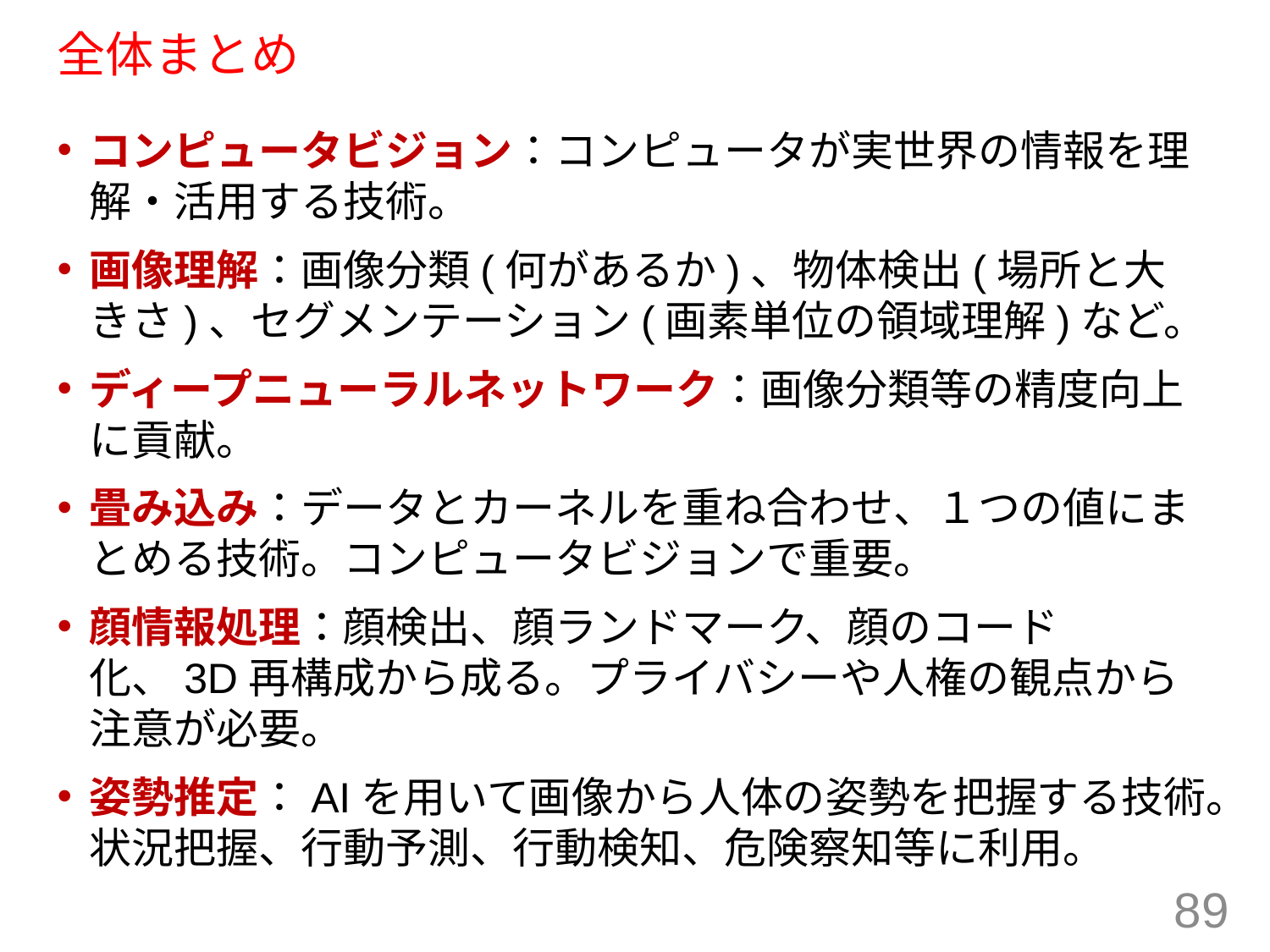

# 全体まとめ
コンピュータビジョン：コンピュータが実世界の情報を理解・活用する技術。
画像理解：画像分類(何があるか)、物体検出(場所と大きさ)、セグメンテーション(画素単位の領域理解)など。
ディープニューラルネットワーク：画像分類等の精度向上に貢献。
畳み込み：データとカーネルを重ね合わせ、１つの値にまとめる技術。コンピュータビジョンで重要。
顔情報処理：顔検出、顔ランドマーク、顔のコード化、3D再構成から成る。プライバシーや人権の観点から注意が必要。
姿勢推定：AIを用いて画像から人体の姿勢を把握する技術。状況把握、行動予測、行動検知、危険察知等に利用。
89